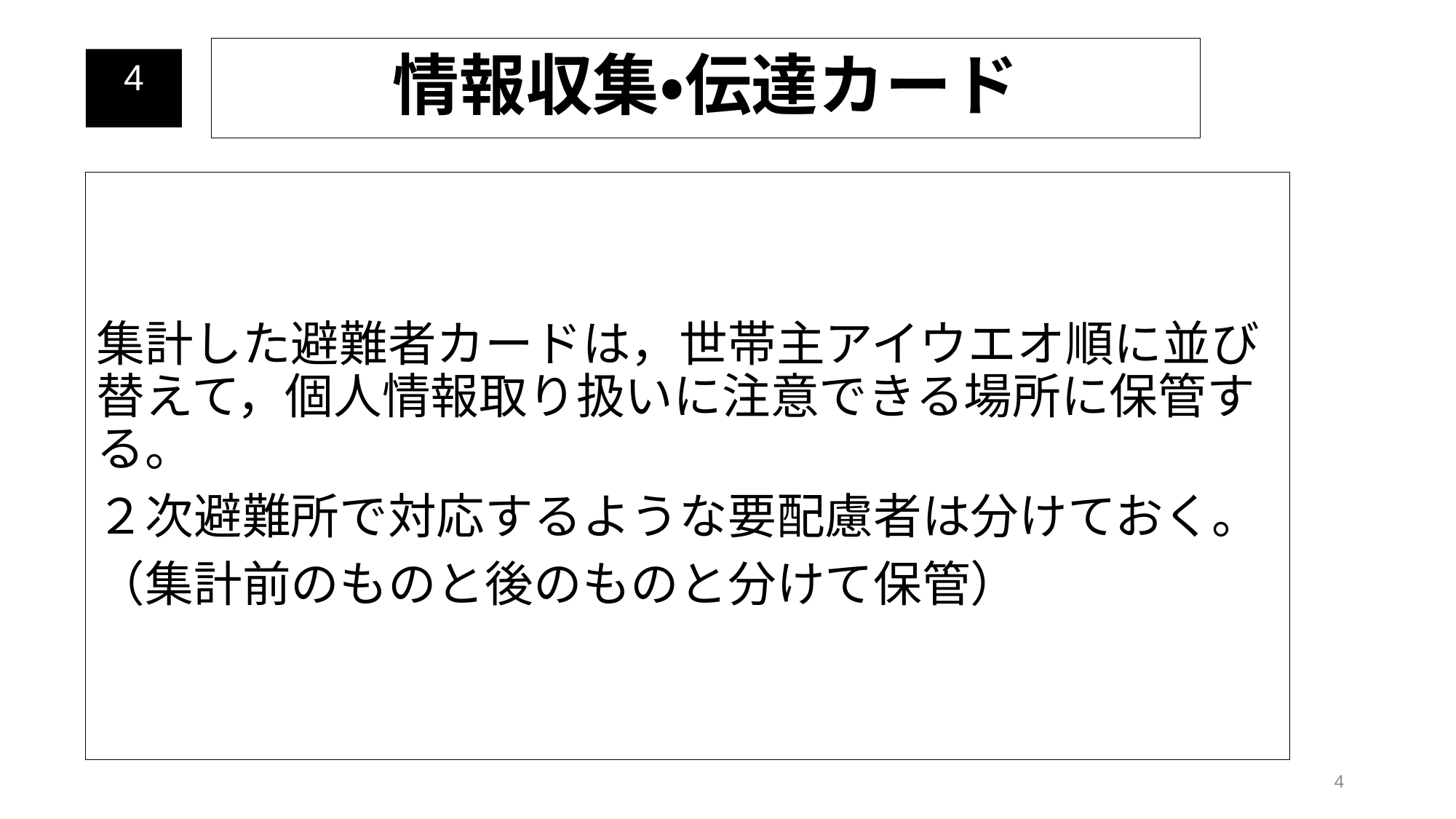

情報収集・伝達カード
4
集計した避難者カードは，世帯主アイウエオ順に並び替えて，個人情報取り扱いに注意できる場所に保管する。
２次避難所で対応するような要配慮者は分けておく。
（集計前のものと後のものと分けて保管）

4